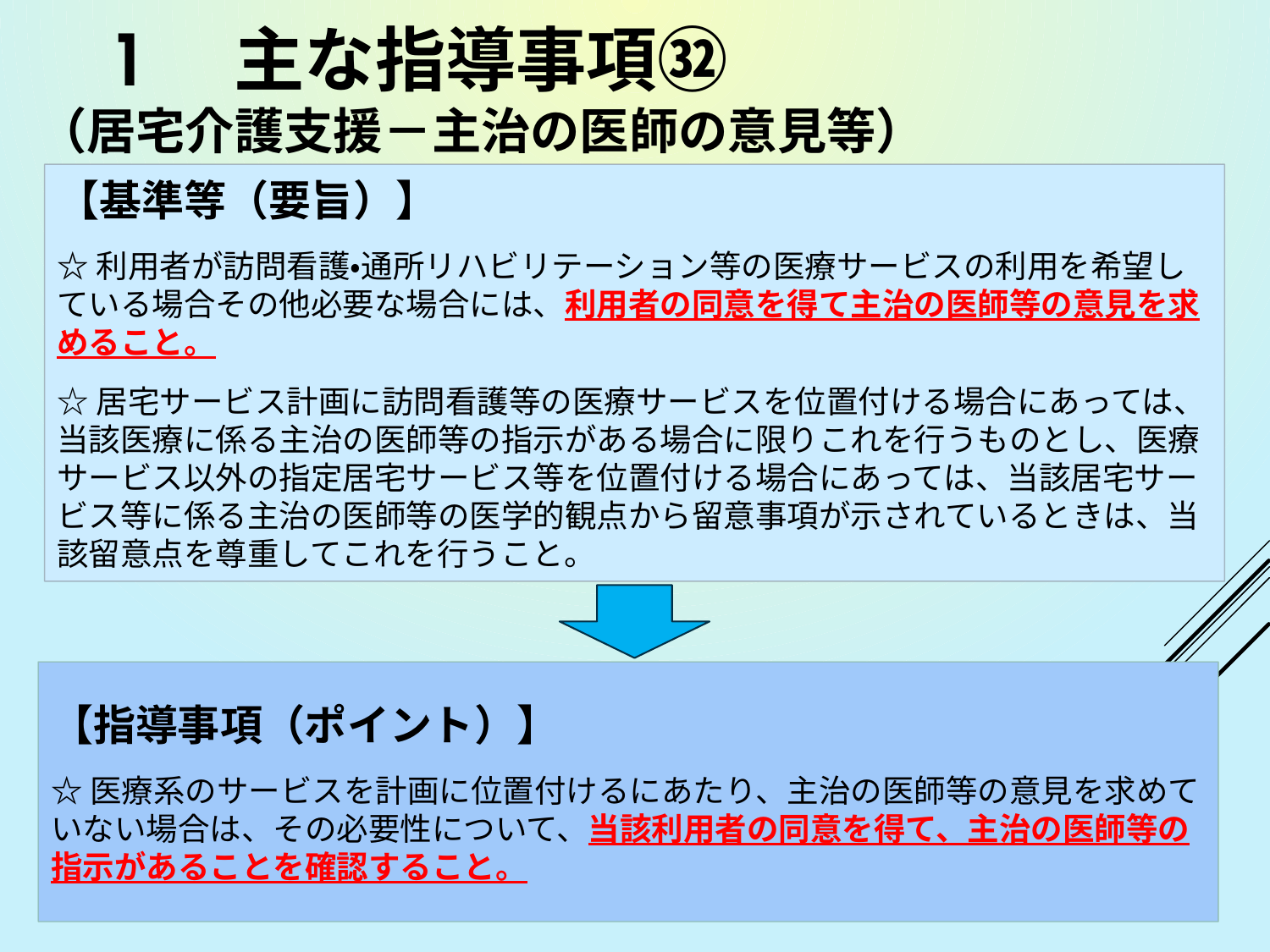

# 1　主な指導事項㉜ （居宅介護支援－主治の医師の意見等）
【基準等（要旨）】
☆利用者が訪問看護・通所リハビリテーション等の医療サービスの利用を希望している場合その他必要な場合には、利用者の同意を得て主治の医師等の意見を求めること。
☆居宅サービス計画に訪問看護等の医療サービスを位置付ける場合にあっては、当該医療に係る主治の医師等の指示がある場合に限りこれを行うものとし、医療サービス以外の指定居宅サービス等を位置付ける場合にあっては、当該居宅サービス等に係る主治の医師等の医学的観点から留意事項が示されているときは、当該留意点を尊重してこれを行うこと。

【指導事項（ポイント）】
☆医療系のサービスを計画に位置付けるにあたり、主治の医師等の意見を求めていない場合は、その必要性について、当該利用者の同意を得て、主治の医師等の指示があることを確認すること。

36